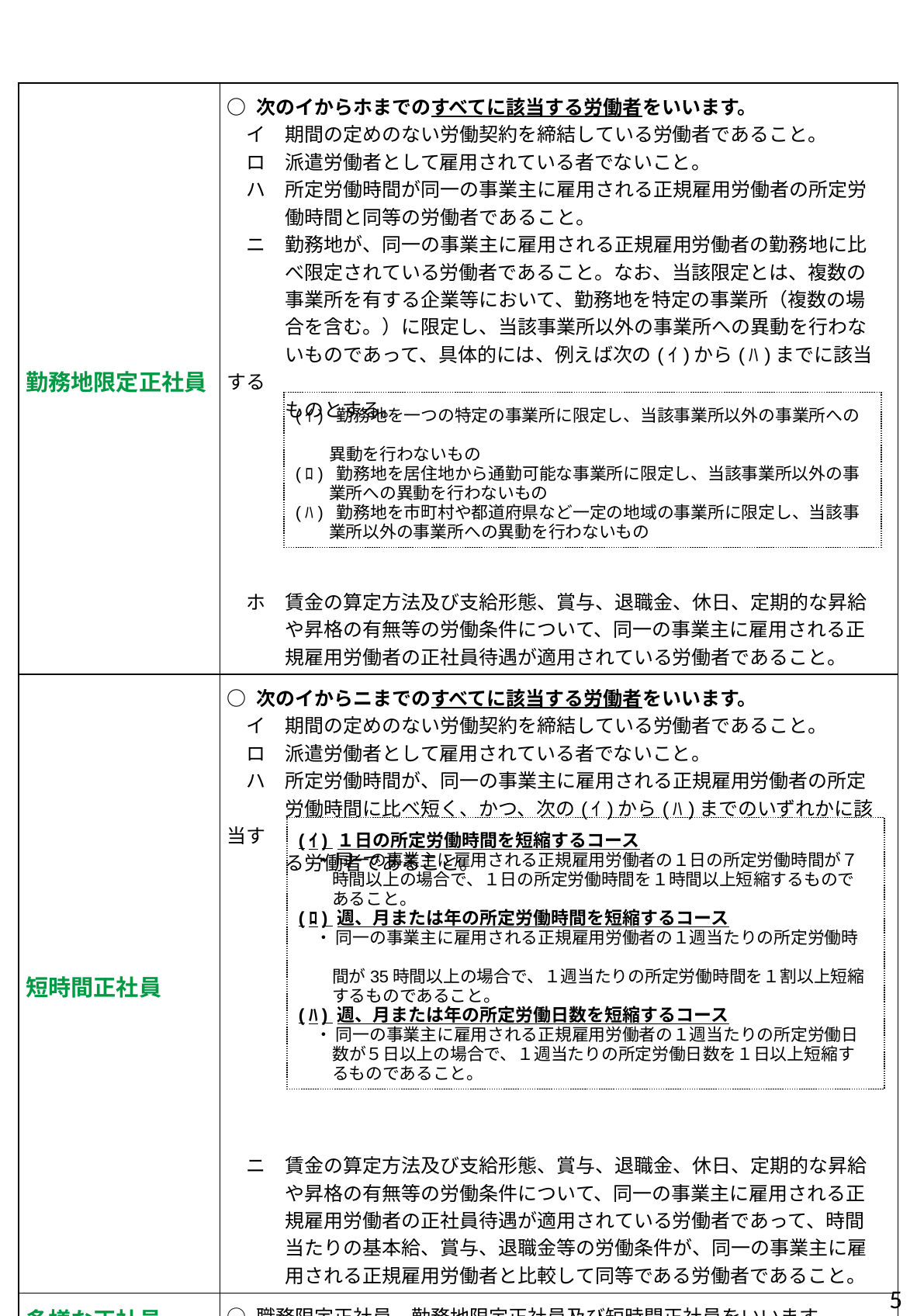

| 勤務地限定正社員 | ○ 次のイからホまでのすべてに該当する労働者をいいます。 　イ　期間の定めのない労働契約を締結している労働者であること。 　ロ　派遣労働者として雇用されている者でないこと。 　ハ　所定労働時間が同一の事業主に雇用される正規雇用労働者の所定労 　　　働時間と同等の労働者であること。 　ニ　勤務地が、同一の事業主に雇用される正規雇用労働者の勤務地に比 　　　べ限定されている労働者であること。なお、当該限定とは、複数の 　　　事業所を有する企業等において、勤務地を特定の事業所（複数の場 　　　合を含む。）に限定し、当該事業所以外の事業所への異動を行わな 　　　いものであって、具体的には、例えば次の(ｲ)から(ﾊ)までに該当する 　　　ものとする。 　ホ　賃金の算定方法及び支給形態、賞与、退職金、休日、定期的な昇給 　　　や昇格の有無等の労働条件について、同一の事業主に雇用される正 　　　規雇用労働者の正社員待遇が適用されている労働者であること。 |
| --- | --- |
| 短時間正社員 | ○ 次のイからニまでのすべてに該当する労働者をいいます。 　イ　期間の定めのない労働契約を締結している労働者であること。 　ロ　派遣労働者として雇用されている者でないこと。 　ハ　所定労働時間が、同一の事業主に雇用される正規雇用労働者の所定 　　　労働時間に比べ短く、かつ、次の(ｲ)から(ﾊ)までのいずれかに該当す 　　　る労働者であること。 　ニ　賃金の算定方法及び支給形態、賞与、退職金、休日、定期的な昇給 　　　や昇格の有無等の労働条件について、同一の事業主に雇用される正 　　　規雇用労働者の正社員待遇が適用されている労働者であって、時間 　　　当たりの基本給、賞与、退職金等の労働条件が、同一の事業主に雇 　　　用される正規雇用労働者と比較して同等である労働者であること。 |
| 多様な正社員 | ○ 職務限定正社員、勤務地限定正社員及び短時間正社員をいいます。 |
(ｲ)  勤務地を一つの特定の事業所に限定し、当該事業所以外の事業所への
　　異動を行わないもの
(ﾛ)  勤務地を居住地から通勤可能な事業所に限定し、当該事業所以外の事
　　業所への異動を行わないもの
(ﾊ)  勤務地を市町村や都道府県など一定の地域の事業所に限定し、当該事
　　業所以外の事業所への異動を行わないもの
(ｲ) １日の所定労働時間を短縮するコース
　・ 同一の事業主に雇用される正規雇用労働者の１日の所定労働時間が７
　　時間以上の場合で、１日の所定労働時間を１時間以上短縮するもので
　　あること。
(ﾛ) 週、月または年の所定労働時間を短縮するコース
　・ 同一の事業主に雇用される正規雇用労働者の１週当たりの所定労働時
　　間が35時間以上の場合で、１週当たりの所定労働時間を１割以上短縮
　　するものであること。
(ﾊ) 週、月または年の所定労働日数を短縮するコース
　・ 同一の事業主に雇用される正規雇用労働者の１週当たりの所定労働日
　　数が５日以上の場合で、１週当たりの所定労働日数を１日以上短縮す
　　るものであること。
5